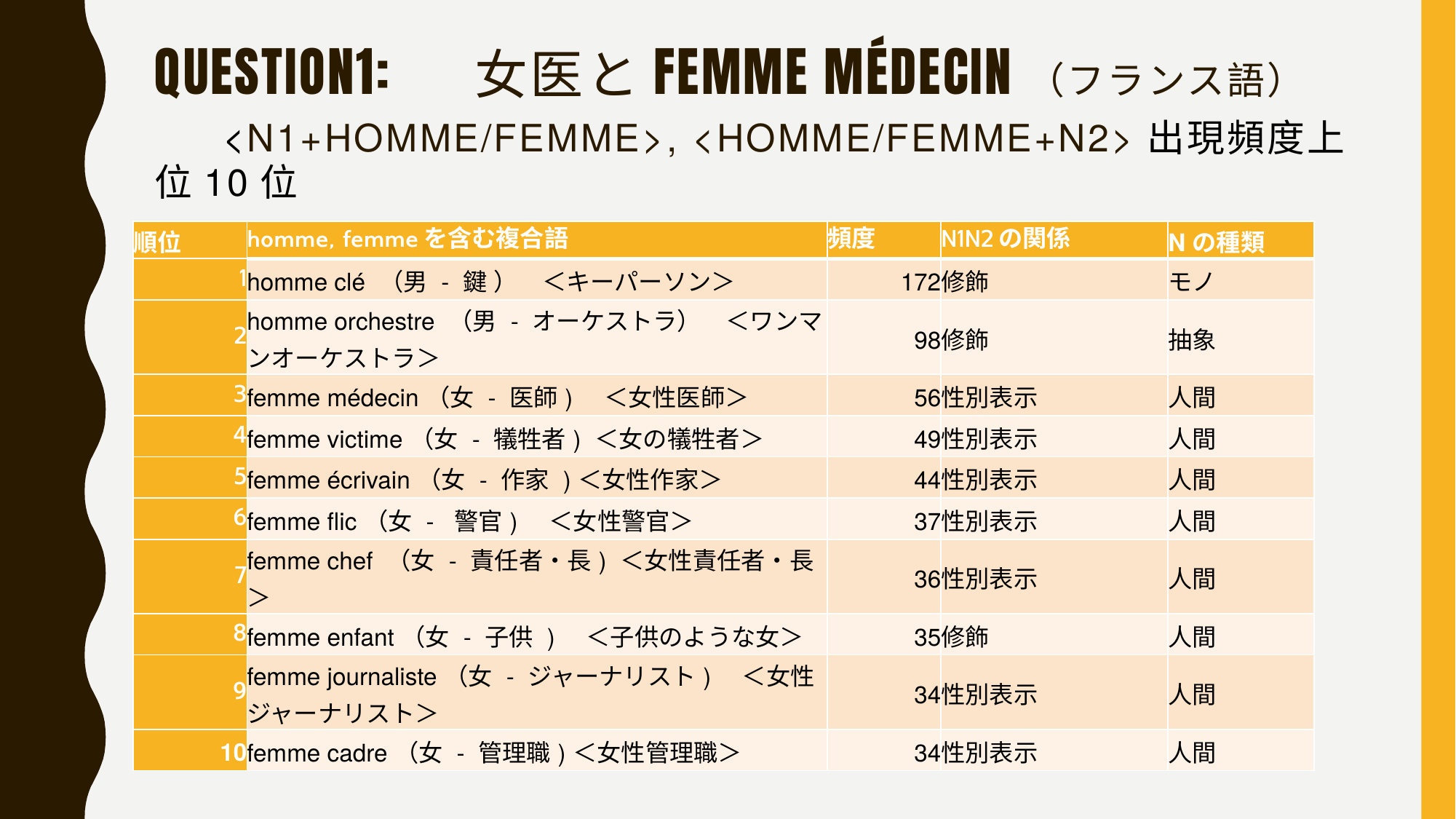

# Question1: 　女医とfemme médecin（フランス語）　<N1+homme/femme>, <Homme/femme+N2>出現頻度上位10位
| 順位 | homme, femmeを含む複合語 | 頻度 | N1N2の関係 | Nの種類 |
| --- | --- | --- | --- | --- |
| 1 | homme clé （男 - 鍵 ）　＜キーパーソン＞ | 172 | 修飾 | モノ |
| 2 | homme orchestre （男 - オーケストラ）　＜ワンマンオーケストラ＞ | 98 | 修飾 | 抽象 |
| 3 | femme médecin（女 - 医師)　＜女性医師＞ | 56 | 性別表示 | 人間 |
| 4 | femme victime（女 - 犠牲者) ＜女の犠牲者＞ | 49 | 性別表示 | 人間 |
| 5 | femme écrivain（女 - 作家 )＜女性作家＞ | 44 | 性別表示 | 人間 |
| 6 | femme flic（女 - 警官)　＜女性警官＞ | 37 | 性別表示 | 人間 |
| 7 | femme chef （女 - 責任者・長) ＜女性責任者・長＞ | 36 | 性別表示 | 人間 |
| 8 | femme enfant（女 - 子供 )　＜子供のような女＞ | 35 | 修飾 | 人間 |
| 9 | femme journaliste（女 - ジャーナリスト)　＜女性ジャーナリスト＞ | 34 | 性別表示 | 人間 |
| 10 | femme cadre（女 - 管理職)＜女性管理職＞ | 34 | 性別表示 | 人間 |